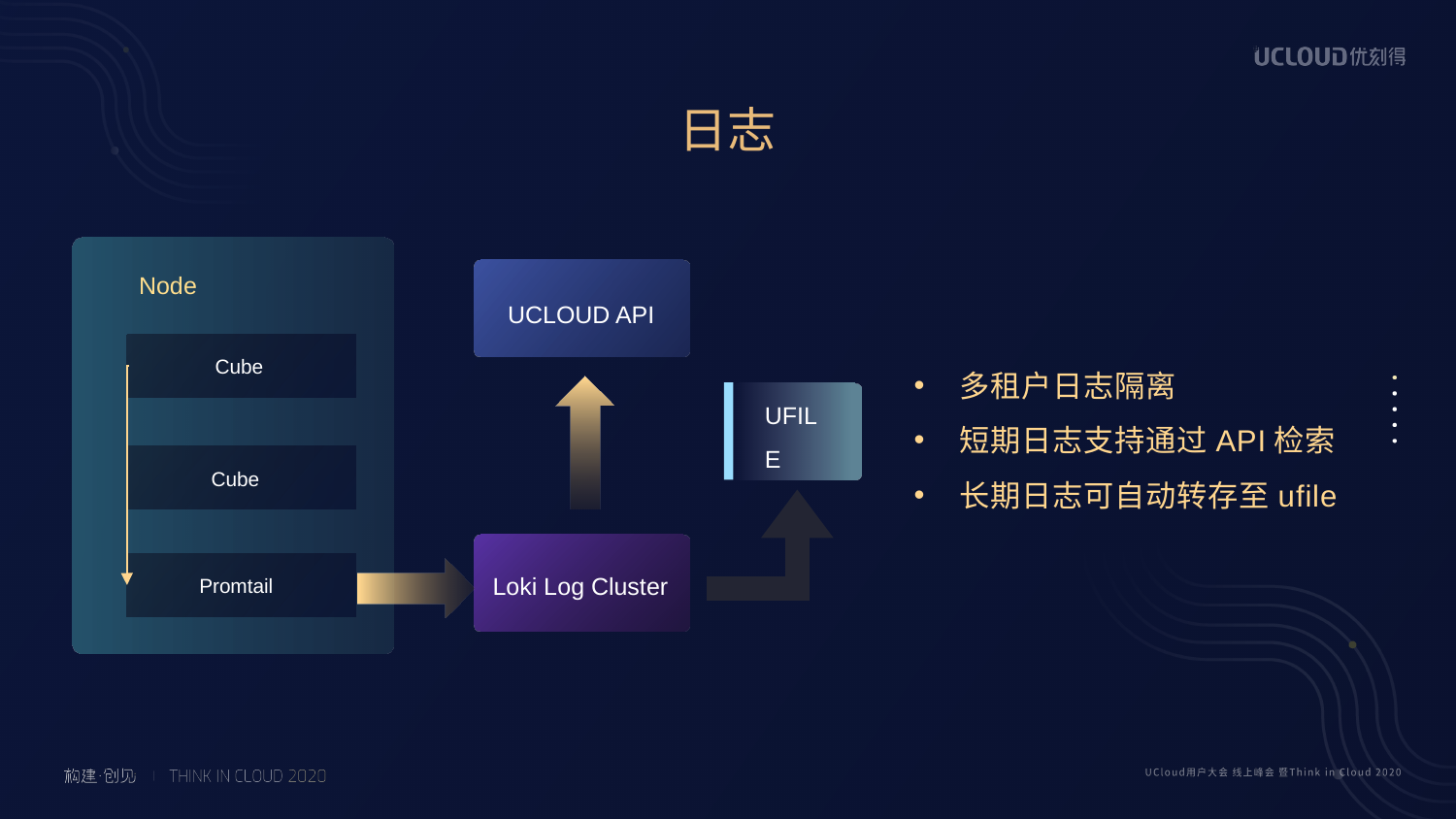

日志

Node
UCLOUD API

多租户日志隔离
短期日志支持通过API检索
长期日志可自动转存至ufile
Cube

UFILE

Cube

Loki Log Cluster
Promtail